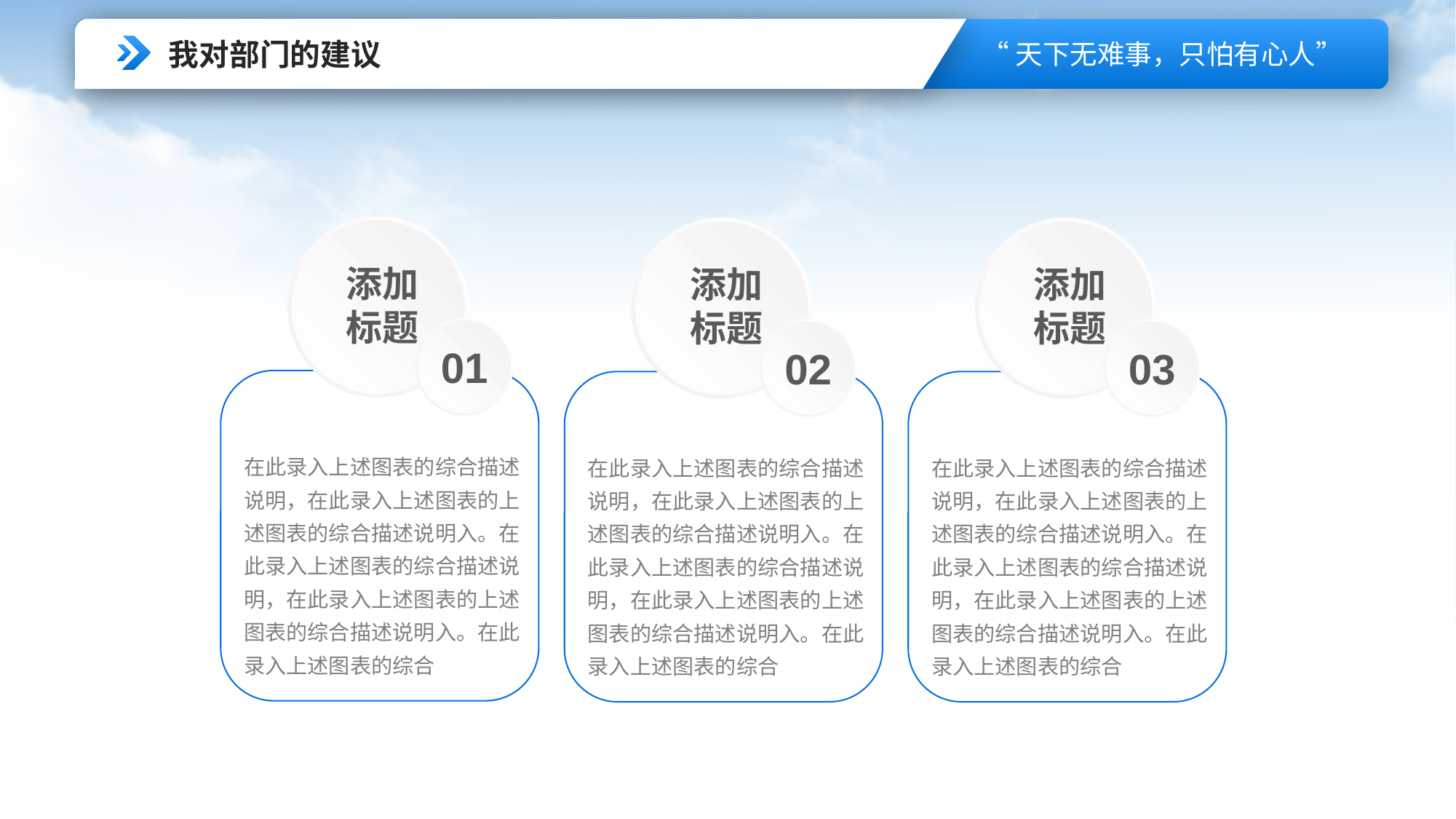

我对部门的建议

添加
标题
添加
标题
添加
标题

01
02
03

在此录入上述图表的综合描述说明，在此录入上述图表的上述图表的综合描述说明入。在此录入上述图表的综合描述说明，在此录入上述图表的上述图表的综合描述说明入。在此录入上述图表的综合
在此录入上述图表的综合描述说明，在此录入上述图表的上述图表的综合描述说明入。在此录入上述图表的综合描述说明，在此录入上述图表的上述图表的综合描述说明入。在此录入上述图表的综合
在此录入上述图表的综合描述说明，在此录入上述图表的上述图表的综合描述说明入。在此录入上述图表的综合描述说明，在此录入上述图表的上述图表的综合描述说明入。在此录入上述图表的综合